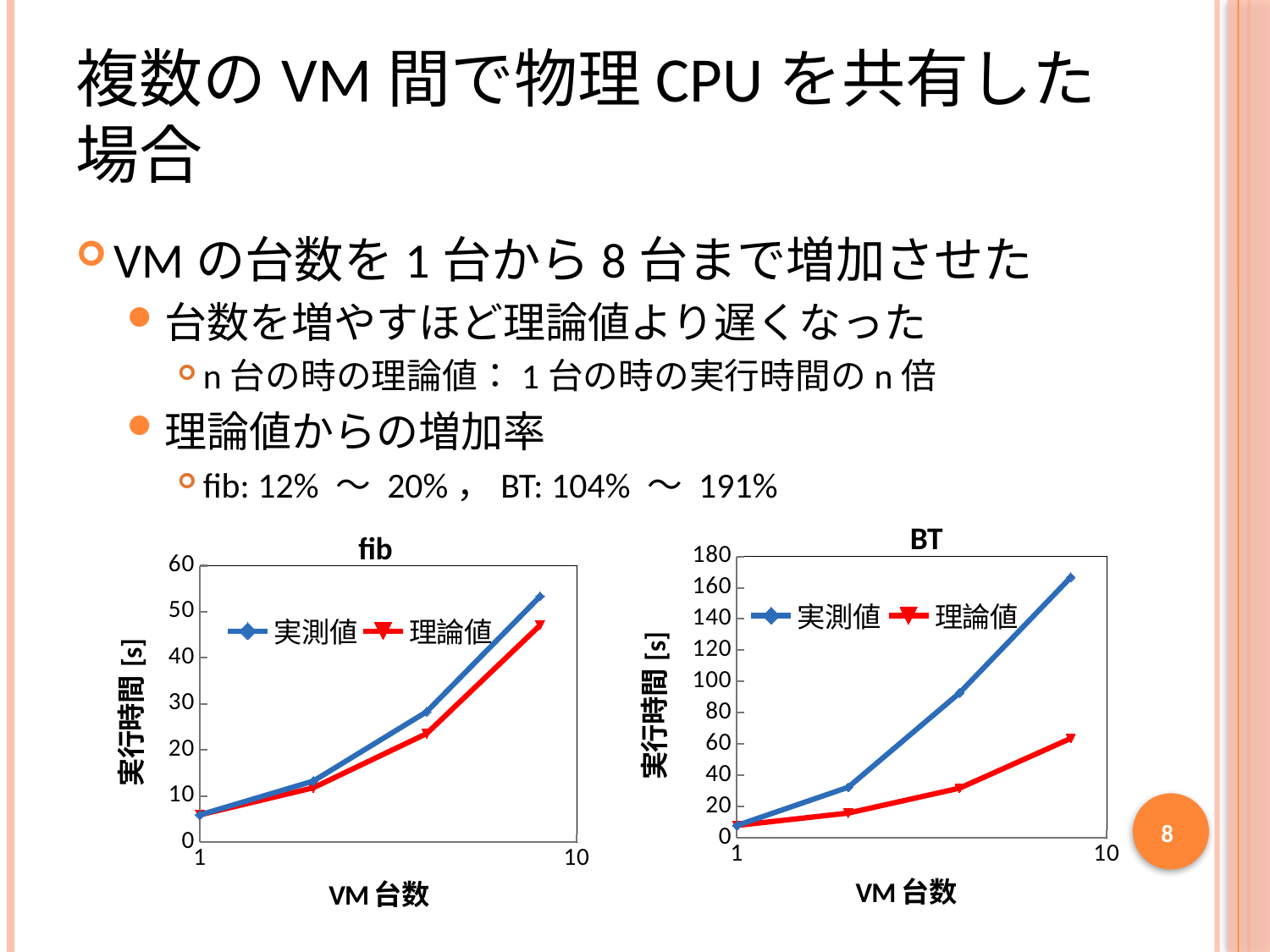

# 複数のVM間で物理CPUを共有した場合
VMの台数を1台から8台まで増加させた
台数を増やすほど理論値より遅くなった
n台の時の理論値：1台の時の実行時間のn倍
理論値からの増加率
fib: 12% ～ 20%，BT: 104% ～ 191%

### Chart: BT

| Category |  |  |
|---|---|---|

### Chart: fib

| Category |  |  |
|---|---|---|
8